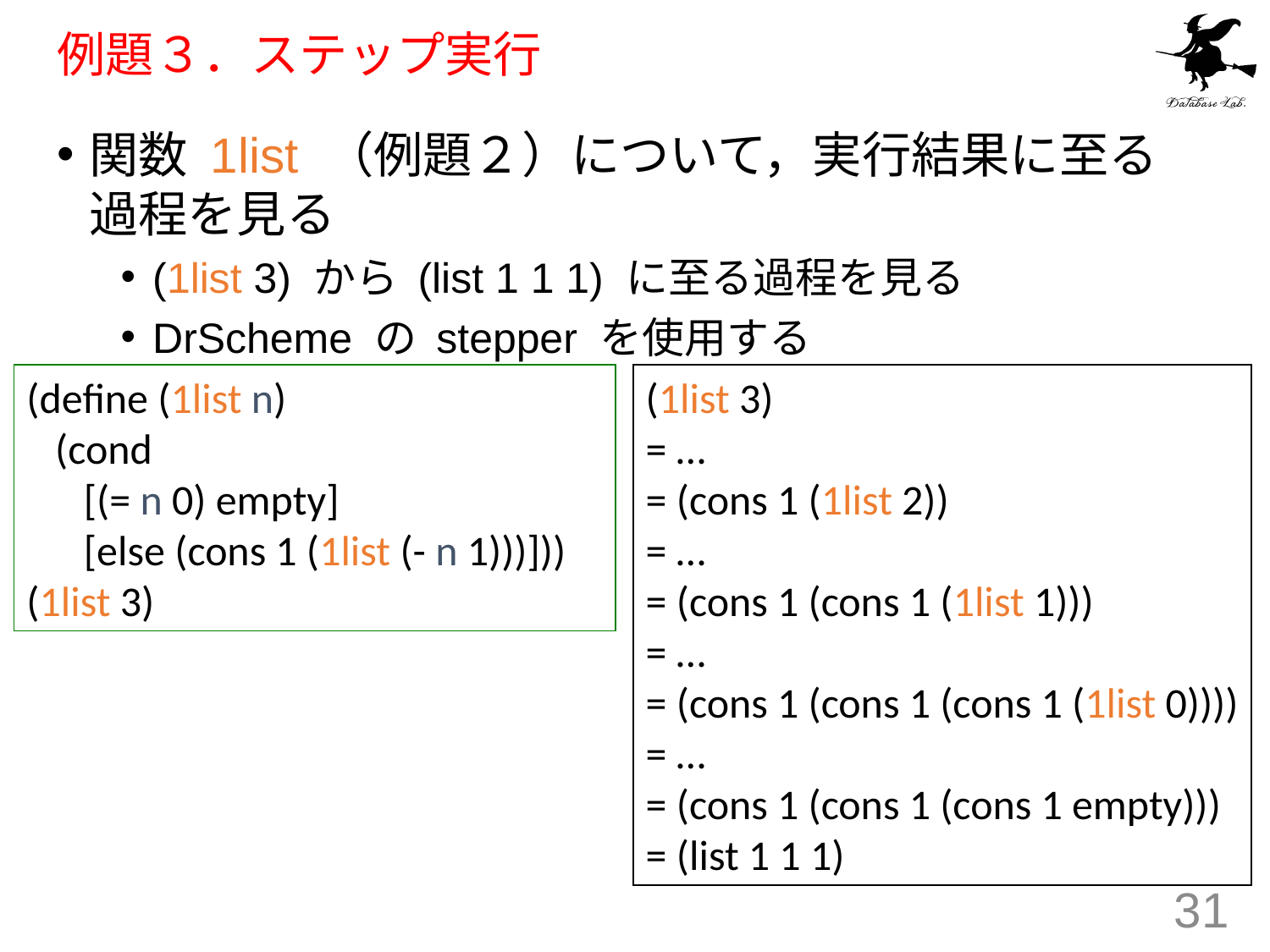

# 例題３．ステップ実行
関数 1list （例題２）について，実行結果に至る過程を見る
(1list 3) から (list 1 1 1) に至る過程を見る
DrScheme の stepper を使用する

(define (1list n)
   (cond
      [(= n 0) empty]
      [else (cons 1 (1list (- n 1)))]))
(1list 3)
(1list 3)
= …
= (cons 1 (1list 2))
= …
= (cons 1 (cons 1 (1list 1)))
= …
= (cons 1 (cons 1 (cons 1 (1list 0))))
= …
= (cons 1 (cons 1 (cons 1 empty)))
= (list 1 1 1)

31